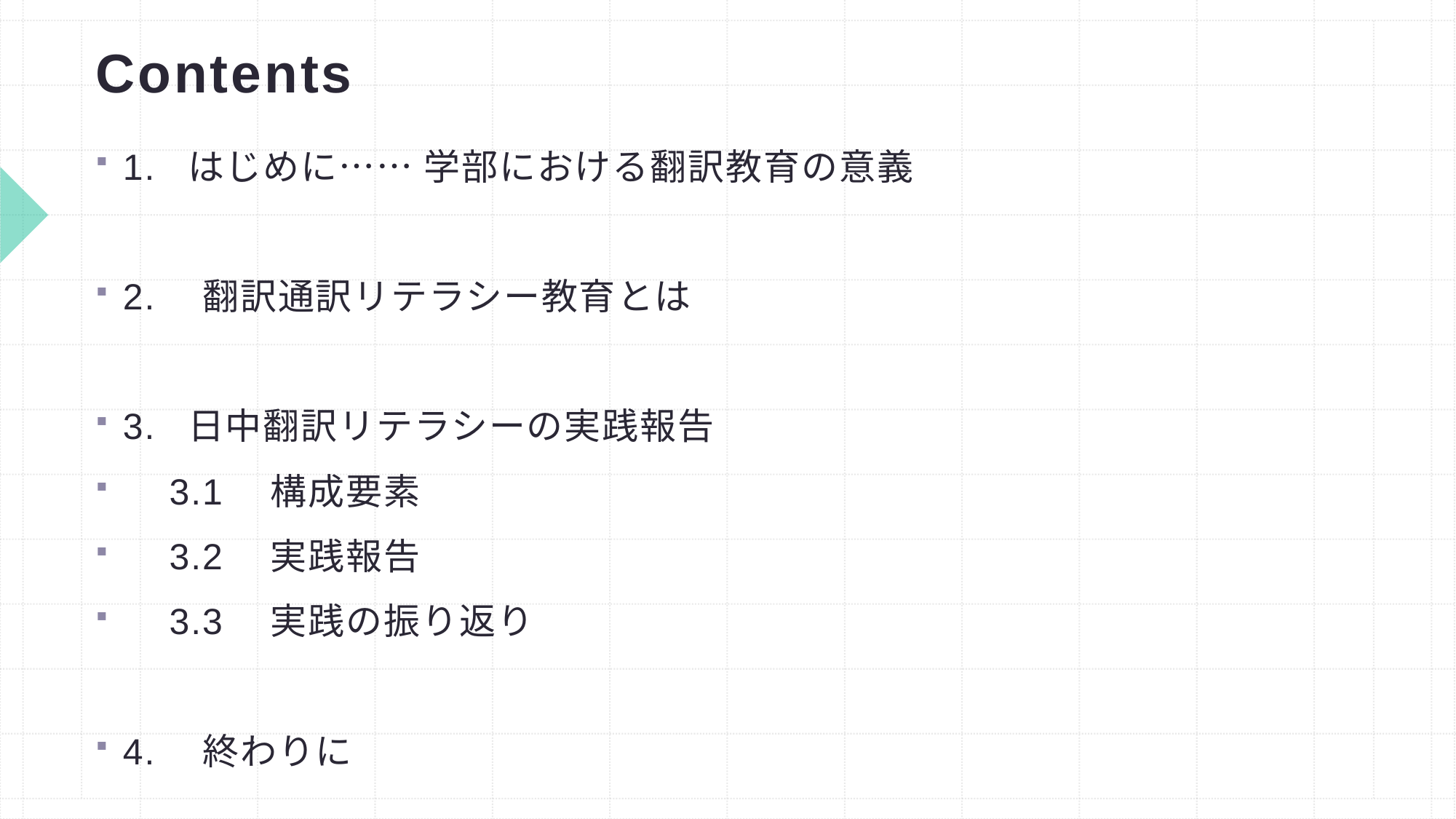

# Contents
1.  はじめに…… 学部における翻訳教育の意義

2.　翻訳通訳リテラシー教育とは

3.  日中翻訳リテラシーの実践報告
　3.1　構成要素
　3.2　実践報告
　3.3　実践の振り返り

4.　終わりに